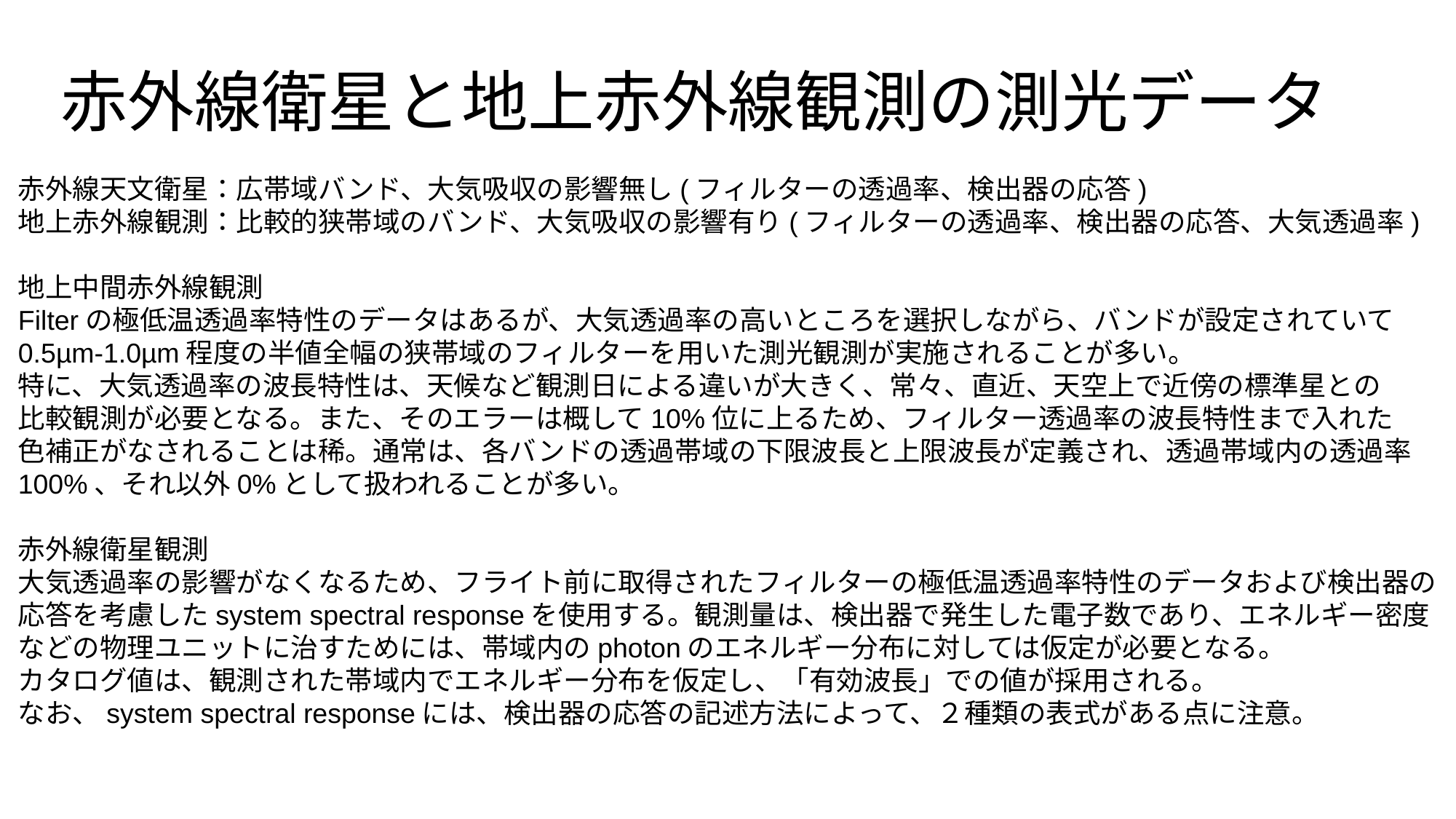

# 赤外線衛星と地上赤外線観測の測光データ
赤外線天文衛星：広帯域バンド、大気吸収の影響無し(フィルターの透過率、検出器の応答)
地上赤外線観測：比較的狭帯域のバンド、大気吸収の影響有り(フィルターの透過率、検出器の応答、大気透過率)

地上中間赤外線観測
Filterの極低温透過率特性のデータはあるが、大気透過率の高いところを選択しながら、バンドが設定されていて
0.5µm-1.0µm程度の半値全幅の狭帯域のフィルターを用いた測光観測が実施されることが多い。
特に、大気透過率の波長特性は、天候など観測日による違いが大きく、常々、直近、天空上で近傍の標準星との
比較観測が必要となる。また、そのエラーは概して10%位に上るため、フィルター透過率の波長特性まで入れた
色補正がなされることは稀。通常は、各バンドの透過帯域の下限波長と上限波長が定義され、透過帯域内の透過率
100%、それ以外0%として扱われることが多い。

赤外線衛星観測
大気透過率の影響がなくなるため、フライト前に取得されたフィルターの極低温透過率特性のデータおよび検出器の
応答を考慮したsystem spectral responseを使用する。観測量は、検出器で発生した電子数であり、エネルギー密度
などの物理ユニットに治すためには、帯域内のphotonのエネルギー分布に対しては仮定が必要となる。
カタログ値は、観測された帯域内でエネルギー分布を仮定し、「有効波長」での値が採用される。
なお、system spectral responseには、検出器の応答の記述方法によって、２種類の表式がある点に注意。